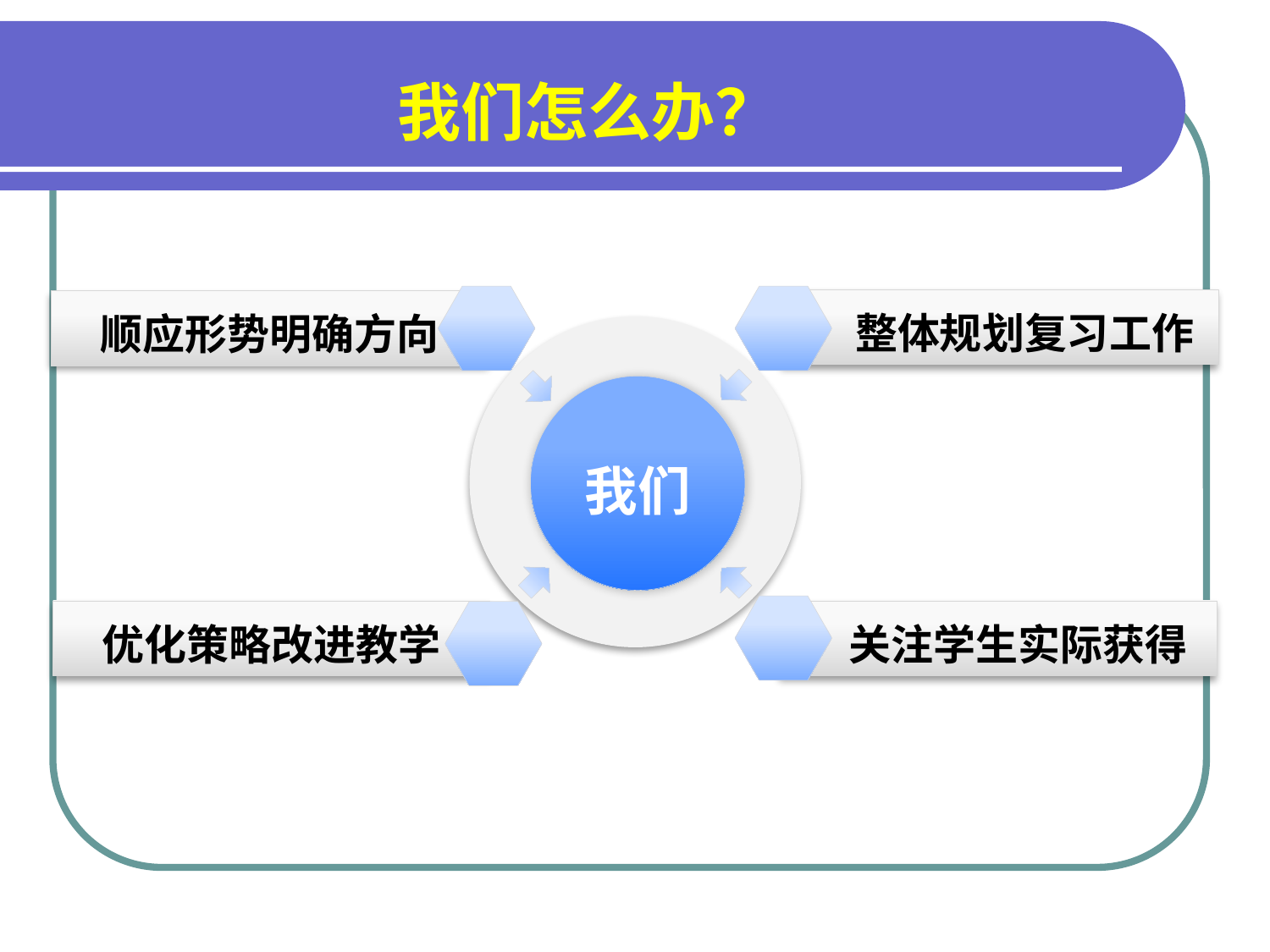

我们怎么办？

    整体规划复习工作
顺应形势明确方向

我们

优化策略改进教学
   关注学生实际获得